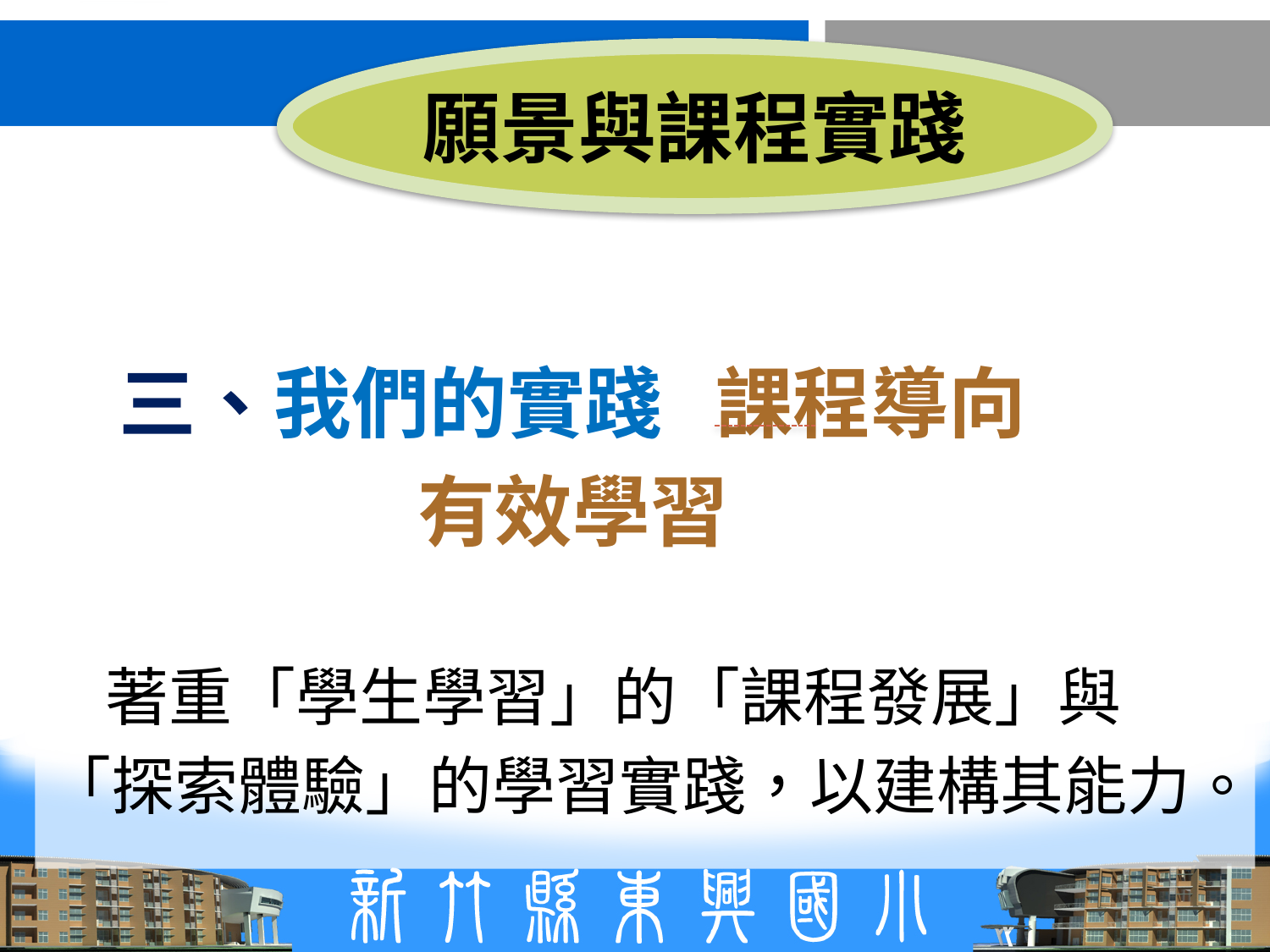

願景與課程實踐

   三、我們的實踐   課程導向
                    有效學習

   著重「學生學習」的「課程發展」與
「探索體驗」的學習實踐，以建構其能力。